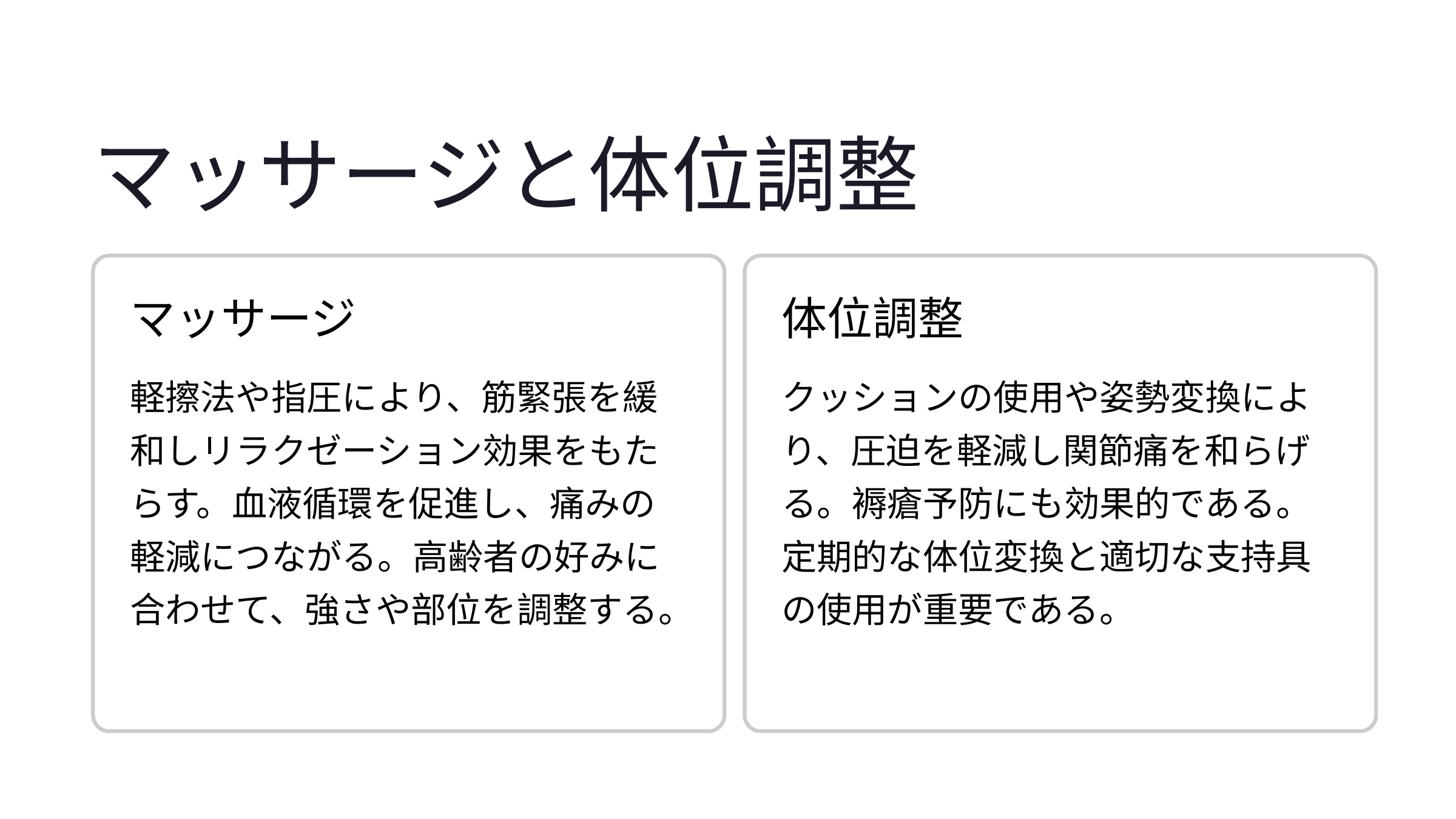

マッサージと体位調整

マッサージ
体位調整
軽擦法や指圧により、筋緊張を緩和しリラクゼーション効果をもたらす。血液循環を促進し、痛みの軽減につながる。高齢者の好みに合わせて、強さや部位を調整する。
クッションの使用や姿勢変換により、圧迫を軽減し関節痛を和らげる。褥瘡予防にも効果的である。定期的な体位変換と適切な支持具の使用が重要である。